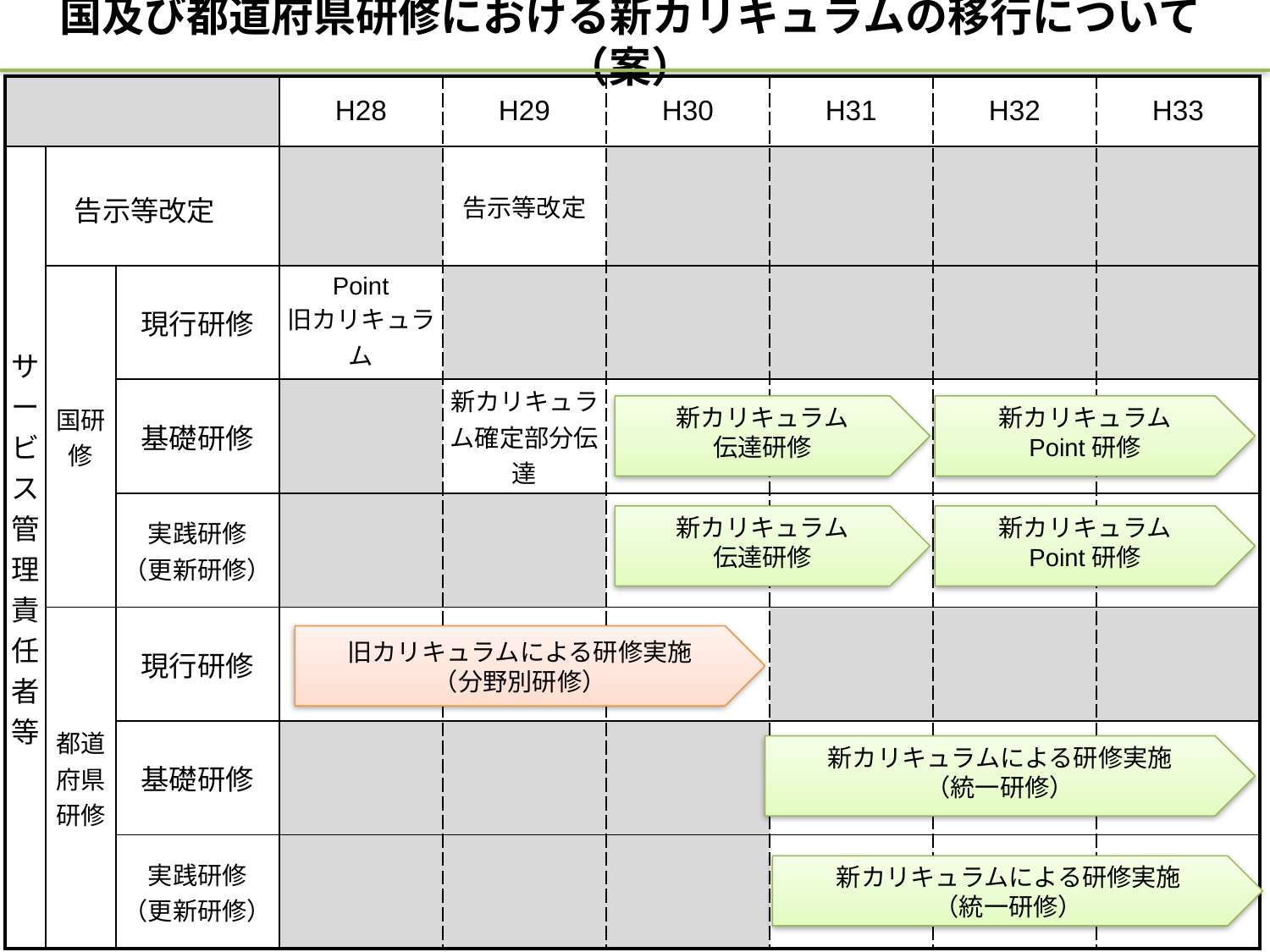

# 国及び都道府県研修における新カリキュラムの移行について（案）
|  |  |  | H28 | H29 | H30 | H31 | H32 | H33 |
| --- | --- | --- | --- | --- | --- | --- | --- | --- |
| サービス管理責任者等 | 告示等改定 |  |  | 告示等改定 |  |  |  |  |
|  | 国研修 | 現行研修 | Point 旧カリキュラム |  |  |  |  |  |
|  |  | 基礎研修 |  | 新カリキュラム確定部分伝達 |  |  |  |  |
|  |  | 実践研修 （更新研修） |  |  |  |  |  |  |
|  | 都道府県研修 | 現行研修 |  |  |  |  |  |  |
|  |  | 基礎研修 |  |  |  |  |  |  |
|  |  | 実践研修 （更新研修） |  |  |  |  |  |  |
新カリキュラム
伝達研修
新カリキュラム
Point研修
新カリキュラム
伝達研修
新カリキュラム
Point研修
旧カリキュラムによる研修実施
（分野別研修）
新カリキュラムによる研修実施
（統一研修）
新カリキュラムによる研修実施
（統一研修）